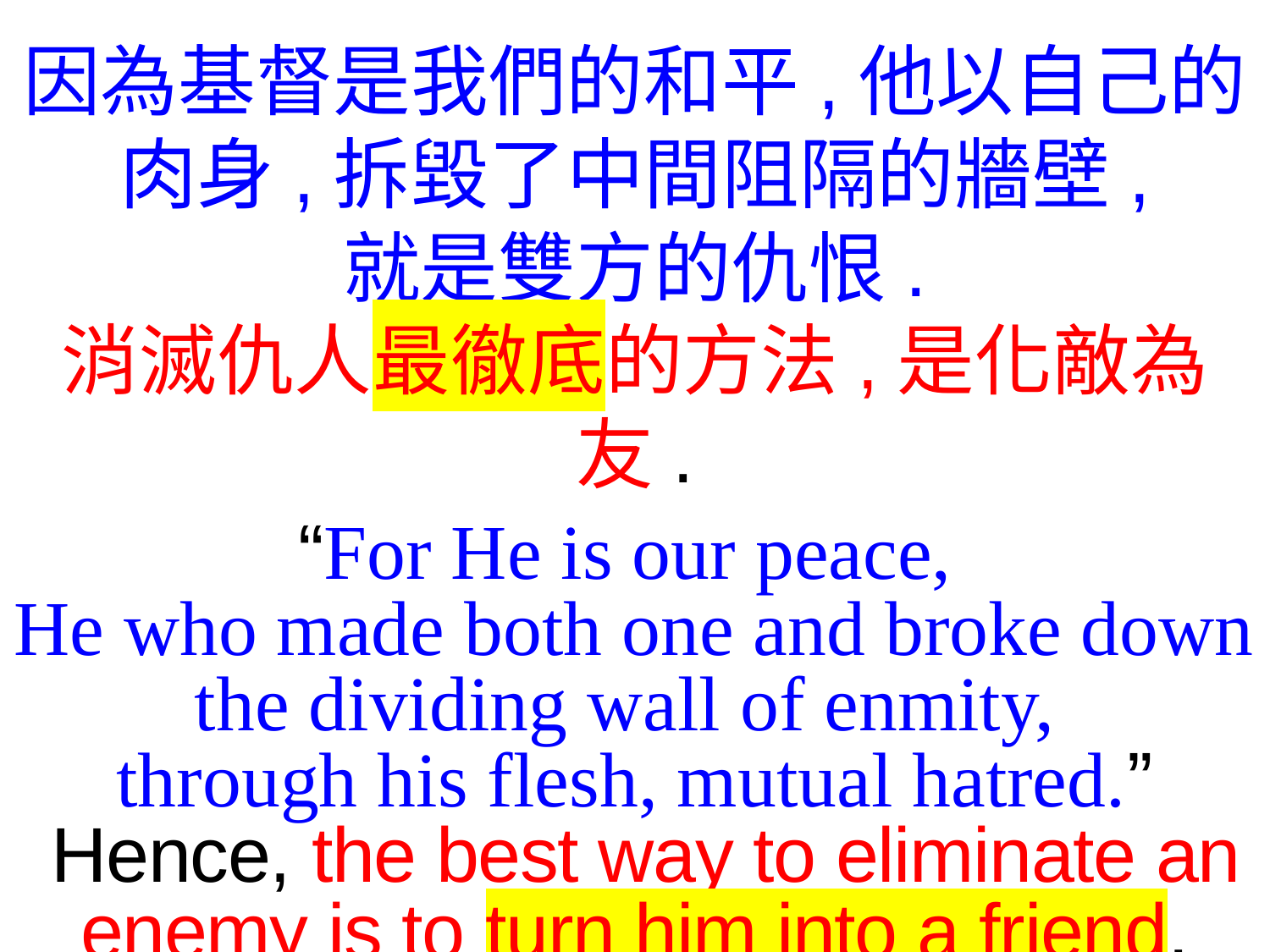

因為基督是我們的和平,他以自己的肉身,拆毀了中間阻隔的牆壁,
就是雙方的仇恨.
消滅仇人最徹底的方法,是化敵為友.
“For He is our peace,
He who made both one and broke down the dividing wall of enmity,
through his flesh, mutual hatred.”
 Hence, the best way to eliminate an enemy is to turn him into a friend.